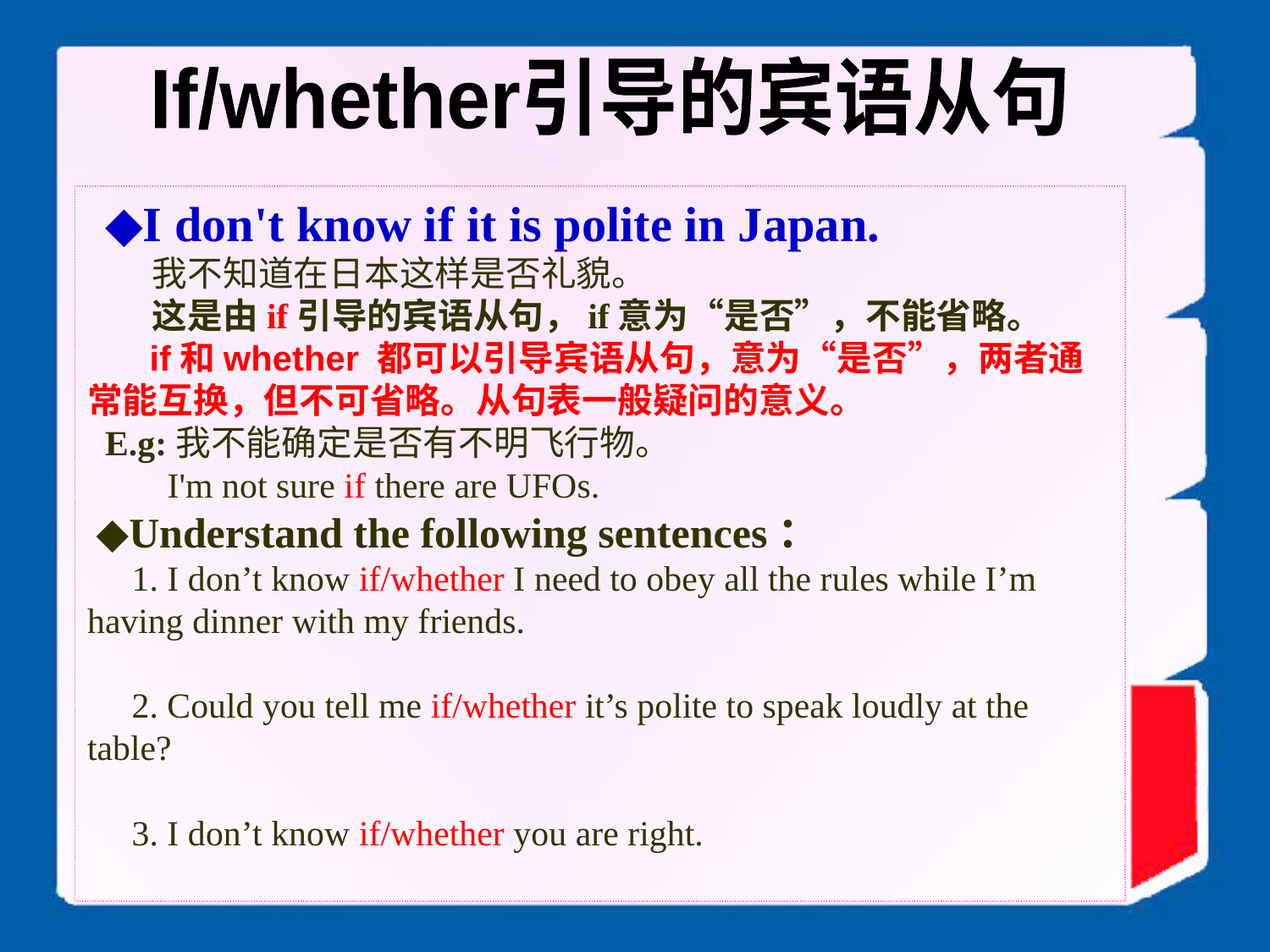

If/whether引导的宾语从句
  ◆I don't know if it is polite in Japan.
       我不知道在日本这样是否礼貌。
       这是由if引导的宾语从句，if意为“是否”，不能省略。
       if和whether 都可以引导宾语从句，意为“是否”，两者通常能互换，但不可省略。从句表一般疑问的意义。
  E.g:我不能确定是否有不明飞行物。
         I'm not sure if there are UFOs.
 ◆Understand the following sentences：
     1. I don’t know if/whether I need to obey all the rules while I’m having dinner with my friends.

     2. Could you tell me if/whether it’s polite to speak loudly at the table?

     3. I don’t know if/whether you are right.